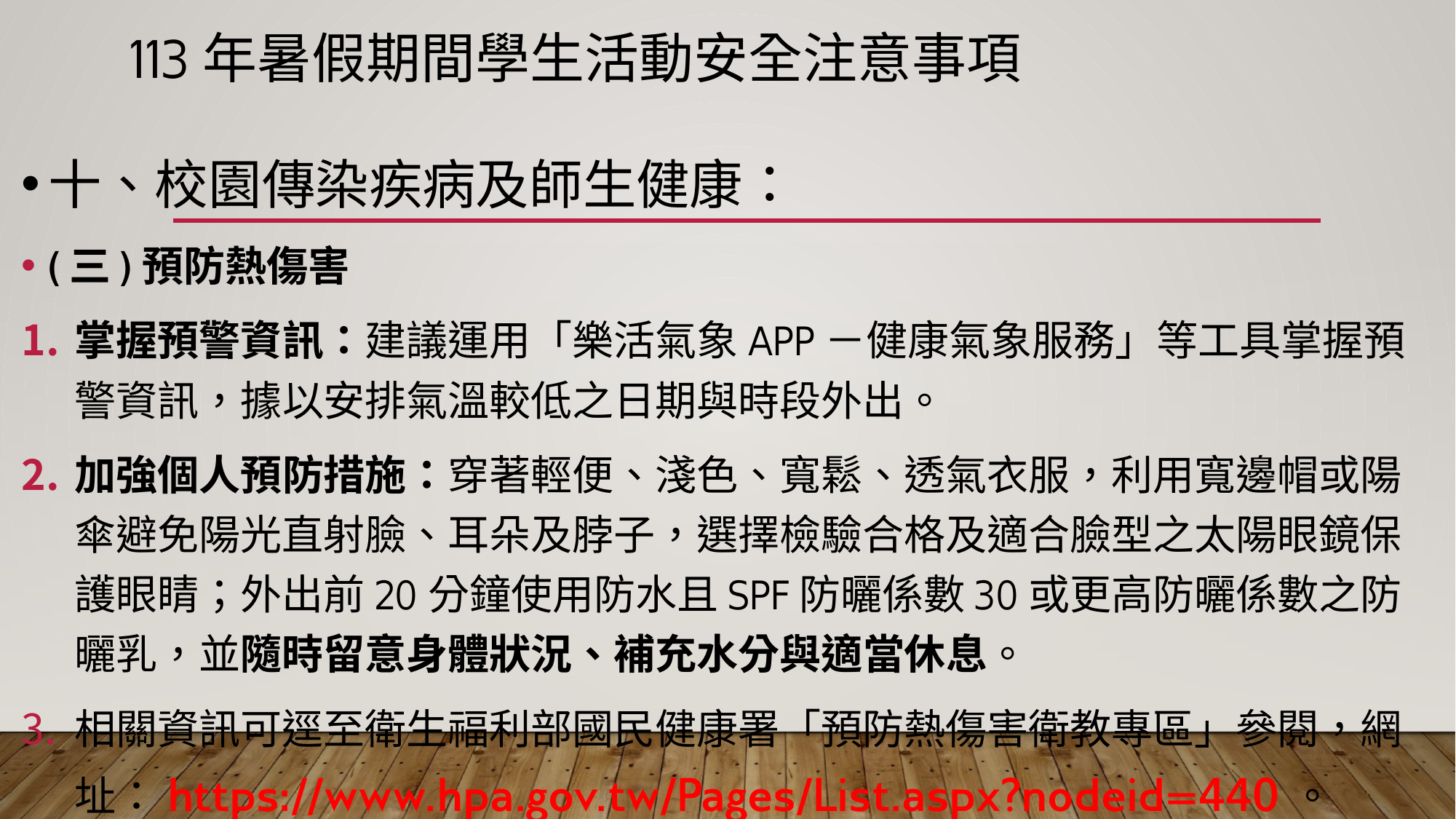

# 113年暑假期間學生活動安全注意事項
十、校園傳染疾病及師生健康：
(三)預防熱傷害
掌握預警資訊：建議運用「樂活氣象APP－健康氣象服務」等工具掌握預警資訊，據以安排氣溫較低之日期與時段外出。
加強個人預防措施：穿著輕便、淺色、寬鬆、透氣衣服，利用寬邊帽或陽傘避免陽光直射臉、耳朵及脖子，選擇檢驗合格及適合臉型之太陽眼鏡保護眼睛；外出前20分鐘使用防水且SPF防曬係數30或更高防曬係數之防曬乳，並隨時留意身體狀況、補充水分與適當休息。
相關資訊可逕至衛生福利部國民健康署「預防熱傷害衛教專區」參閱，網址：https://www.hpa.gov.tw/Pages/List.aspx?nodeid=440。